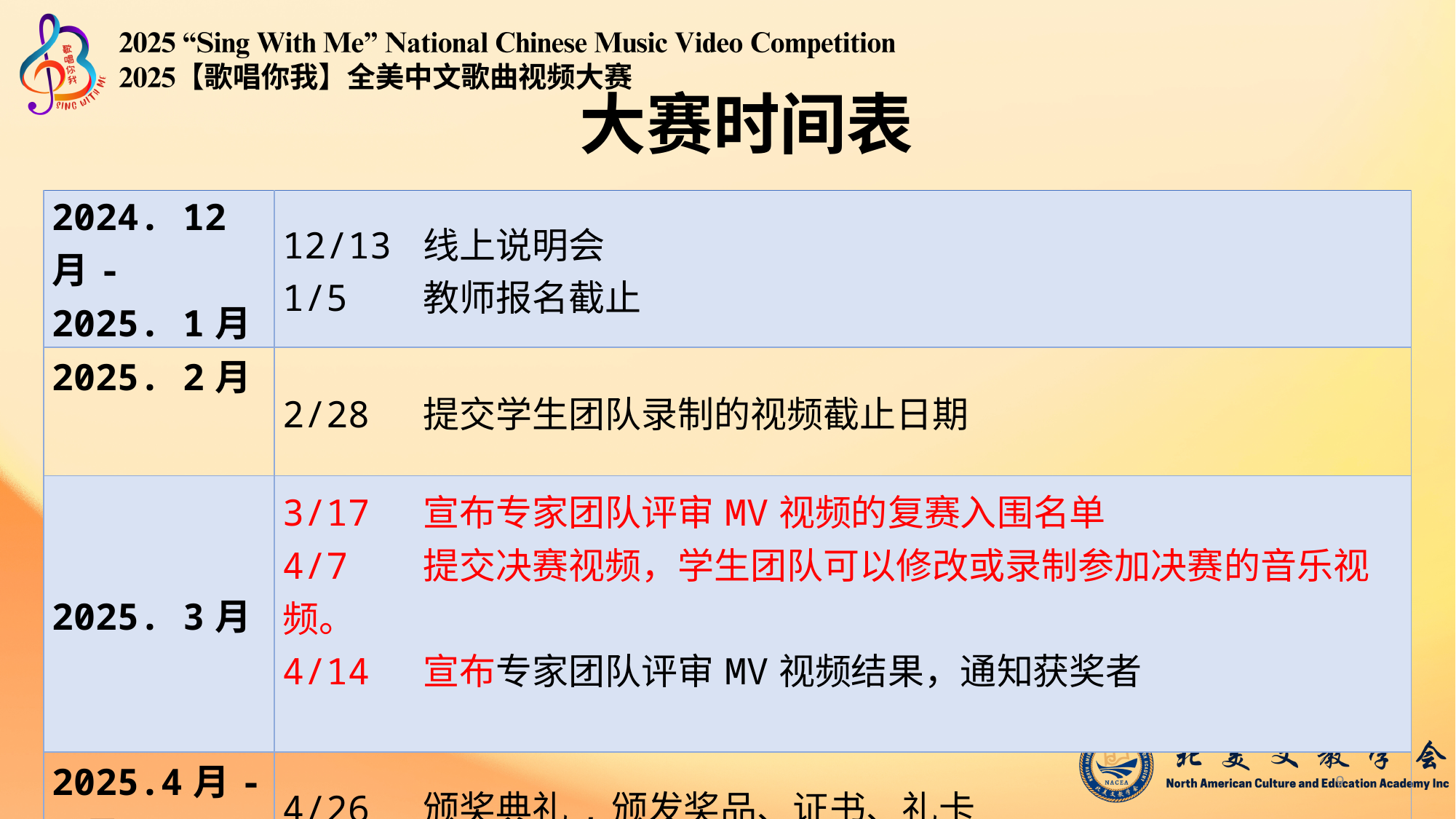

# 大赛时间表
| 2024. 12月- 2025. 1月 | 12/13 线上说明会 1/5 教师报名截止 |
| --- | --- |
| 2025. 2月 | 2/28 提交学生团队录制的视频截止日期 |
| 2025. 3月 | 3/17 宣布专家团队评审MV视频的复赛入围名单 4/7 提交决赛视频，学生团队可以修改或录制参加决赛的音乐视频。 4/14 宣布专家团队评审MV视频结果，通知获奖者 |
| 2025.4月- 5月 | 4/26 颁奖典礼,颁发奖品、证书、礼卡 |
9